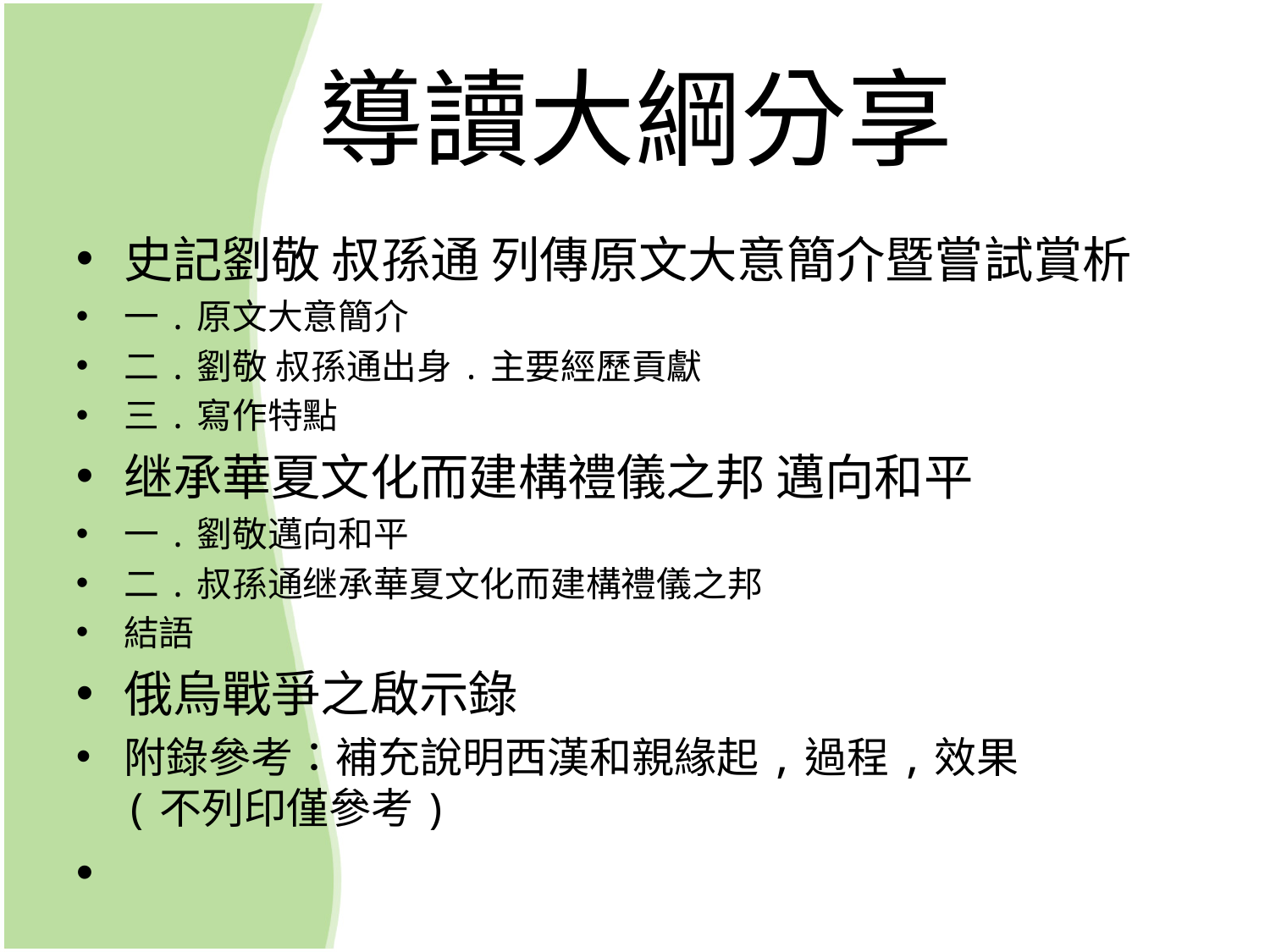

# 導讀大綱分享
史記劉敬 叔孫通 列傳原文大意簡介暨嘗試賞析
一.原文大意簡介
二.劉敬 叔孫通出身.主要經歷貢獻
三.寫作特點
继承華夏文化而建構禮儀之邦 邁向和平
一.劉敬邁向和平
二.叔孫通继承華夏文化而建構禮儀之邦
結語
俄烏戰爭之啟示錄
附錄參考：補充說明西漢和親緣起,過程,效果
(不列印僅參考)